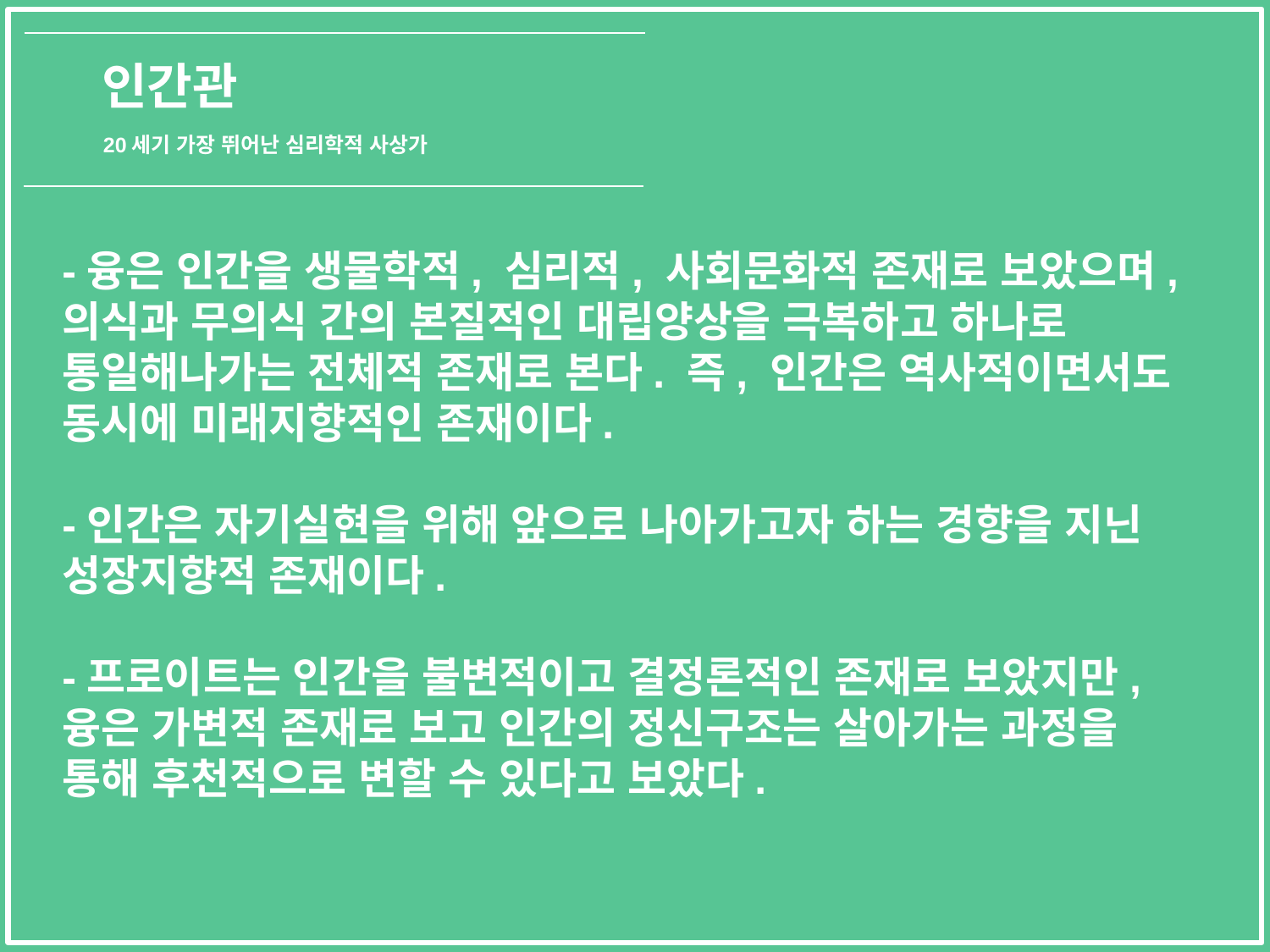

# 인간관
20세기 가장 뛰어난 심리학적 사상가
-융은 인간을 생물학적, 심리적, 사회문화적 존재로 보았으며, 의식과 무의식 간의 본질적인 대립양상을 극복하고 하나로 통일해나가는 전체적 존재로 본다. 즉, 인간은 역사적이면서도 동시에 미래지향적인 존재이다.

-인간은 자기실현을 위해 앞으로 나아가고자 하는 경향을 지닌 성장지향적 존재이다.

-프로이트는 인간을 불변적이고 결정론적인 존재로 보았지만, 융은 가변적 존재로 보고 인간의 정신구조는 살아가는 과정을 통해 후천적으로 변할 수 있다고 보았다.